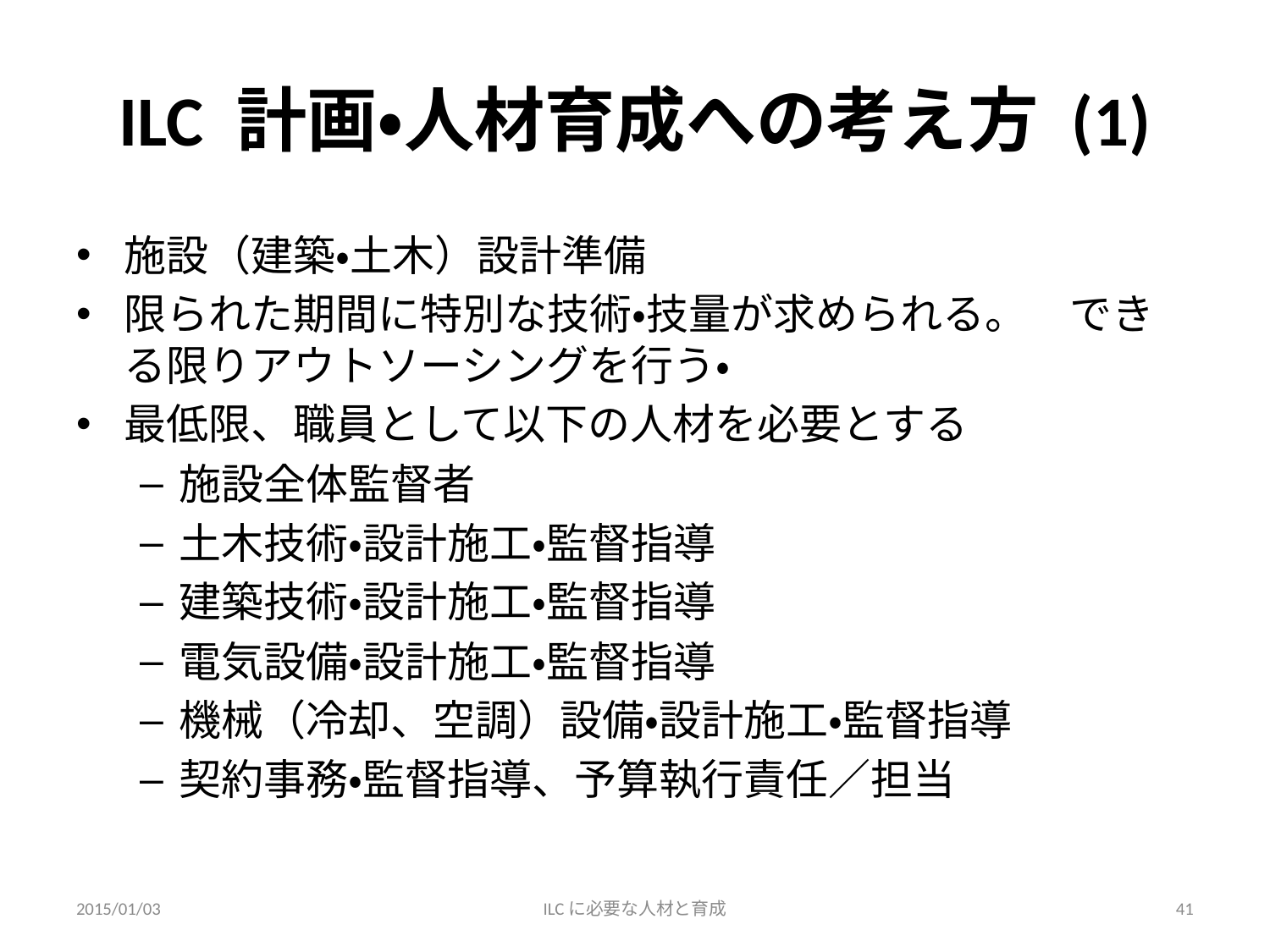

# ILC 計画・人材育成への考え方 (1)
施設（建築・土木）設計準備
限られた期間に特別な技術・技量が求められる。　できる限りアウトソーシングを行う・
最低限、職員として以下の人材を必要とする
施設全体監督者
土木技術・設計施工・監督指導
建築技術・設計施工・監督指導
電気設備・設計施工・監督指導
機械（冷却、空調）設備・設計施工・監督指導
契約事務・監督指導、予算執行責任／担当
2015/01/03
ILCに必要な人材と育成
41